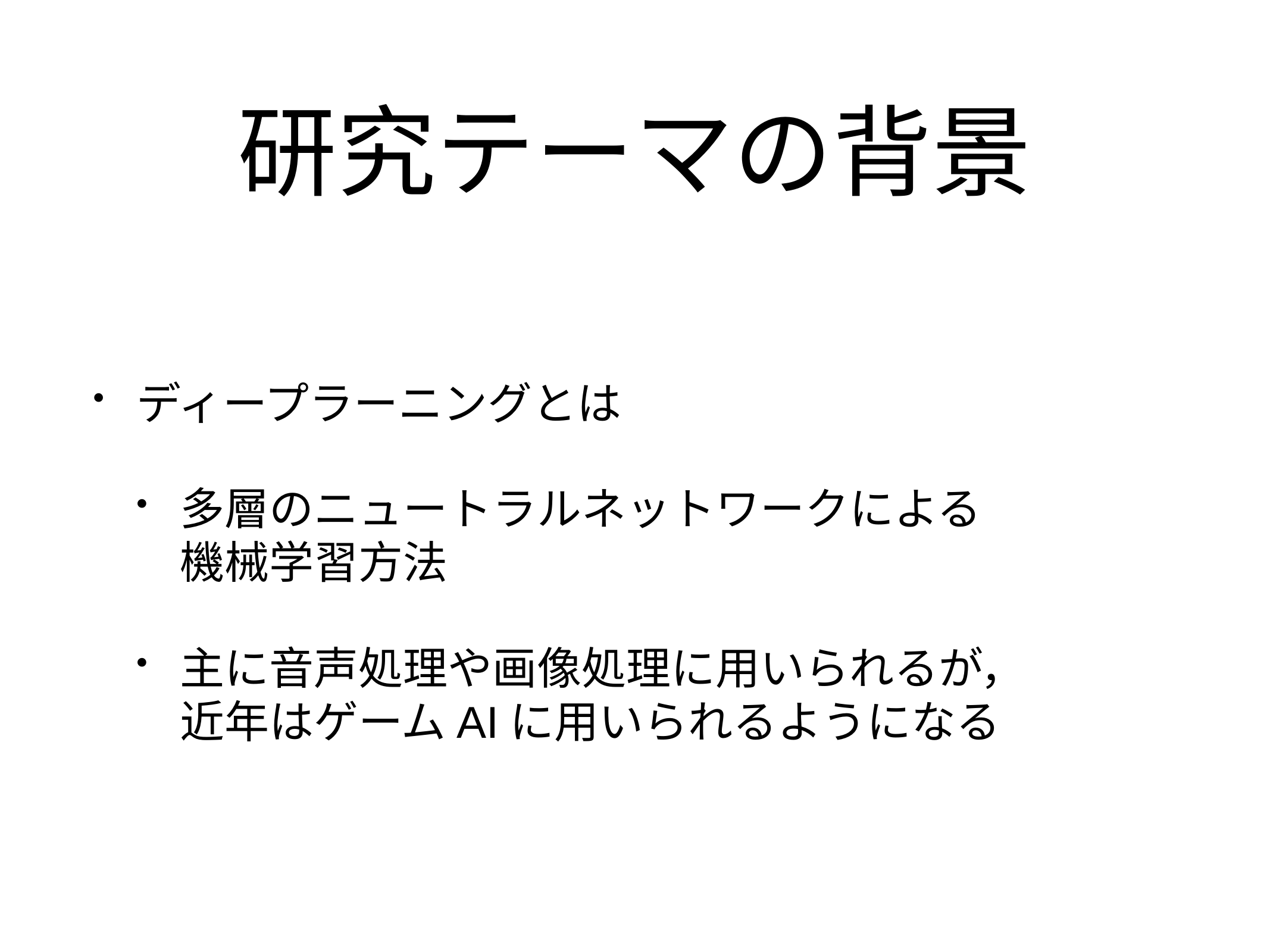

# 研究テーマの背景
ディープラーニングとは
多層のニュートラルネットワークによる
機械学習方法
主に音声処理や画像処理に用いられるが，
近年はゲームAIに用いられるようになる